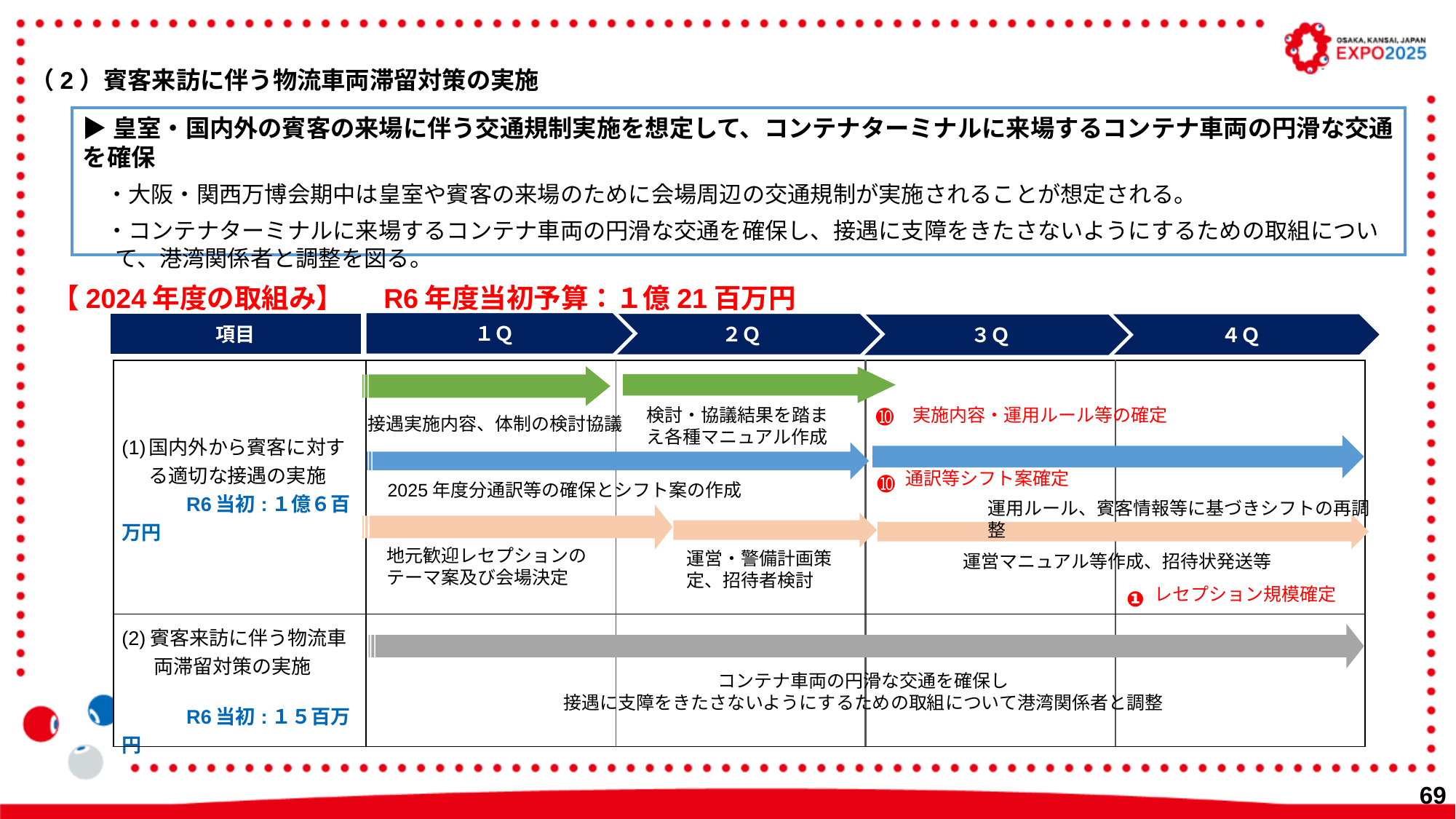

（2）賓客来訪に伴う物流車両滞留対策の実施

▶皇室・国内外の賓客の来場に伴う交通規制実施を想定して、コンテナターミナルに来場するコンテナ車両の円滑な交通を確保
　・大阪・関西万博会期中は皇室や賓客の来場のために会場周辺の交通規制が実施されることが想定される。
　・コンテナターミナルに来場するコンテナ車両の円滑な交通を確保し、接遇に支障をきたさないようにするための取組について、港湾関係者と調整を図る。
【2024年度の取組み】　 R6年度当初予算：１億21百万円
１Ｑ
項目
２Ｑ
４Ｑ
３Ｑ
| 国内外から賓客に対する適切な接遇の実施 　　　R6当初:１億６百万円 |  |  |  |  |
| --- | --- | --- | --- | --- |
| (2)賓客来訪に伴う物流車両滞留対策の実施 　　　R6当初:１５百万円 |  |  |  |  |

➓
検討・協議結果を踏まえ各種マニュアル作成
　実施内容・運用ルール等の確定
接遇実施内容、体制の検討協議

➓

通訳等シフト案確定
2025年度分通訳等の確保とシフト案の作成
運用ルール、賓客情報等に基づきシフトの再調整

地元歓迎レセプションのテーマ案及び会場決定
運営・警備計画策定、招待者検討
運営マニュアル等作成、招待状発送等
❶
レセプション規模確定

コンテナ車両の円滑な交通を確保し
接遇に支障をきたさないようにするための取組について港湾関係者と調整
69